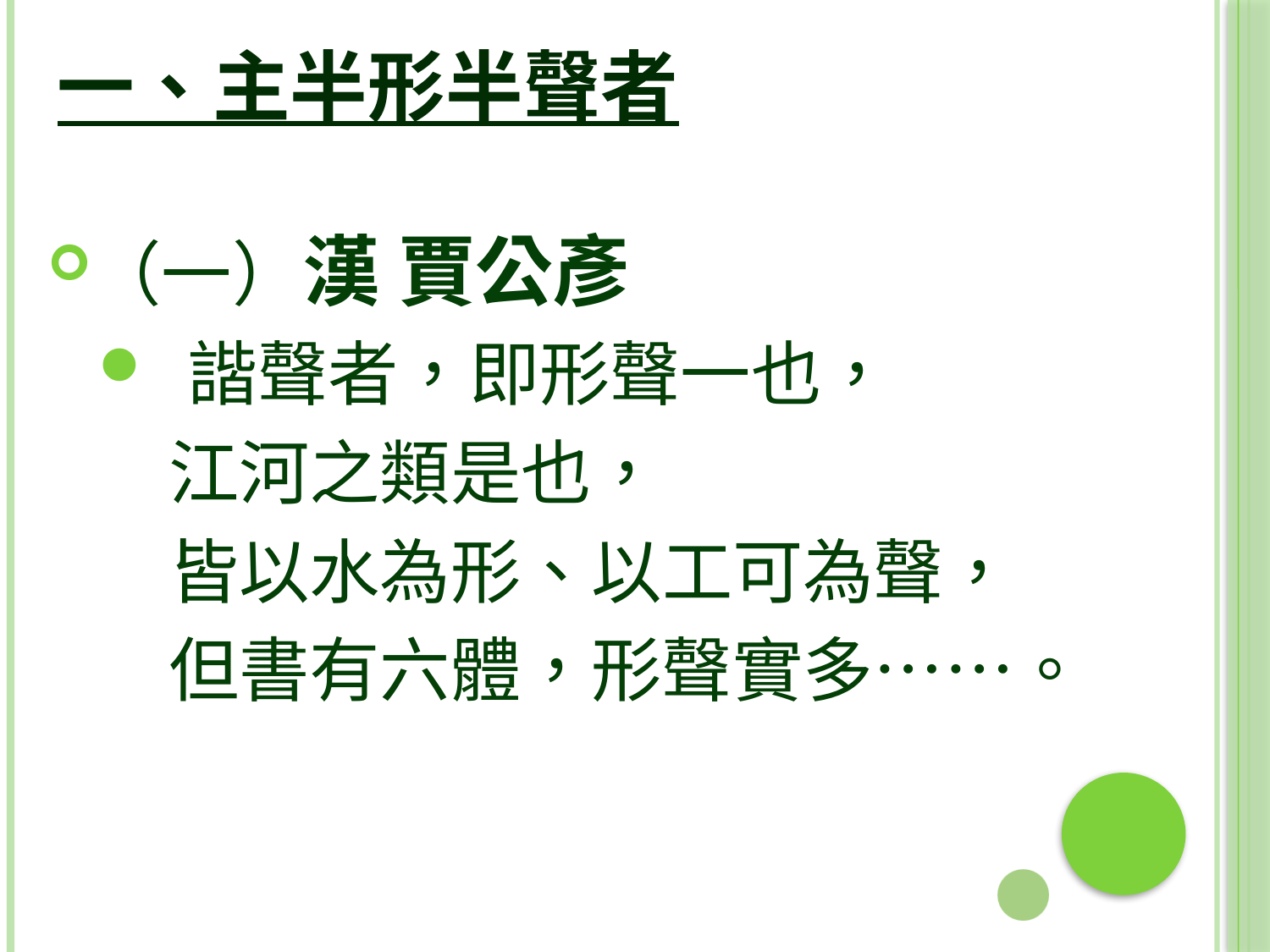

# 一、主半形半聲者
（一）漢 賈公彥
 諧聲者，即形聲一也，
　江河之類是也，
　皆以水為形、以工可為聲，
　但書有六體，形聲實多……。